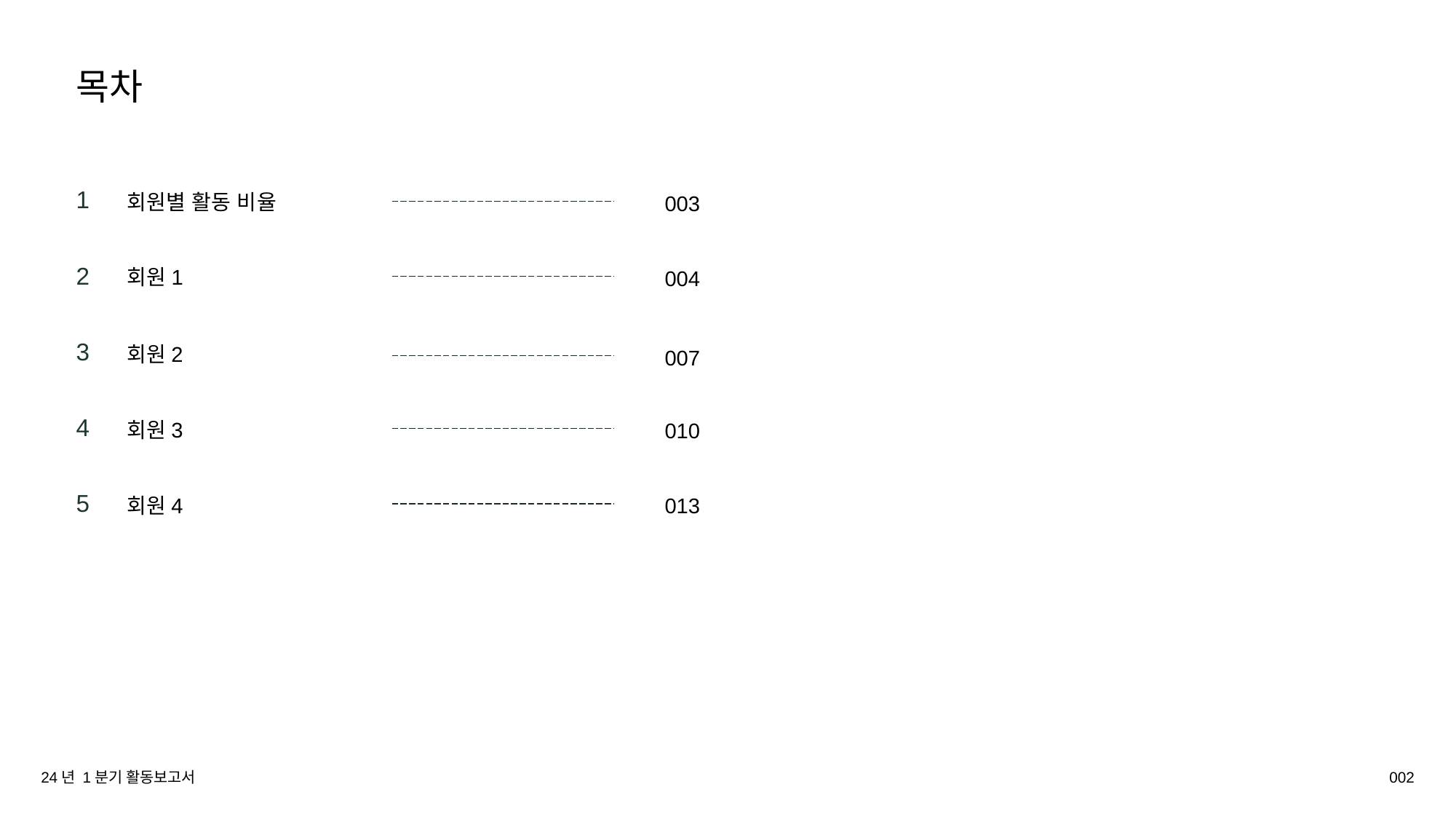

목차
1
회원별 활동 비율
003
2
회원1
004
3
회원2
007
4
회원3
010
5
회원4
013
24년 1분기 활동보고서
002